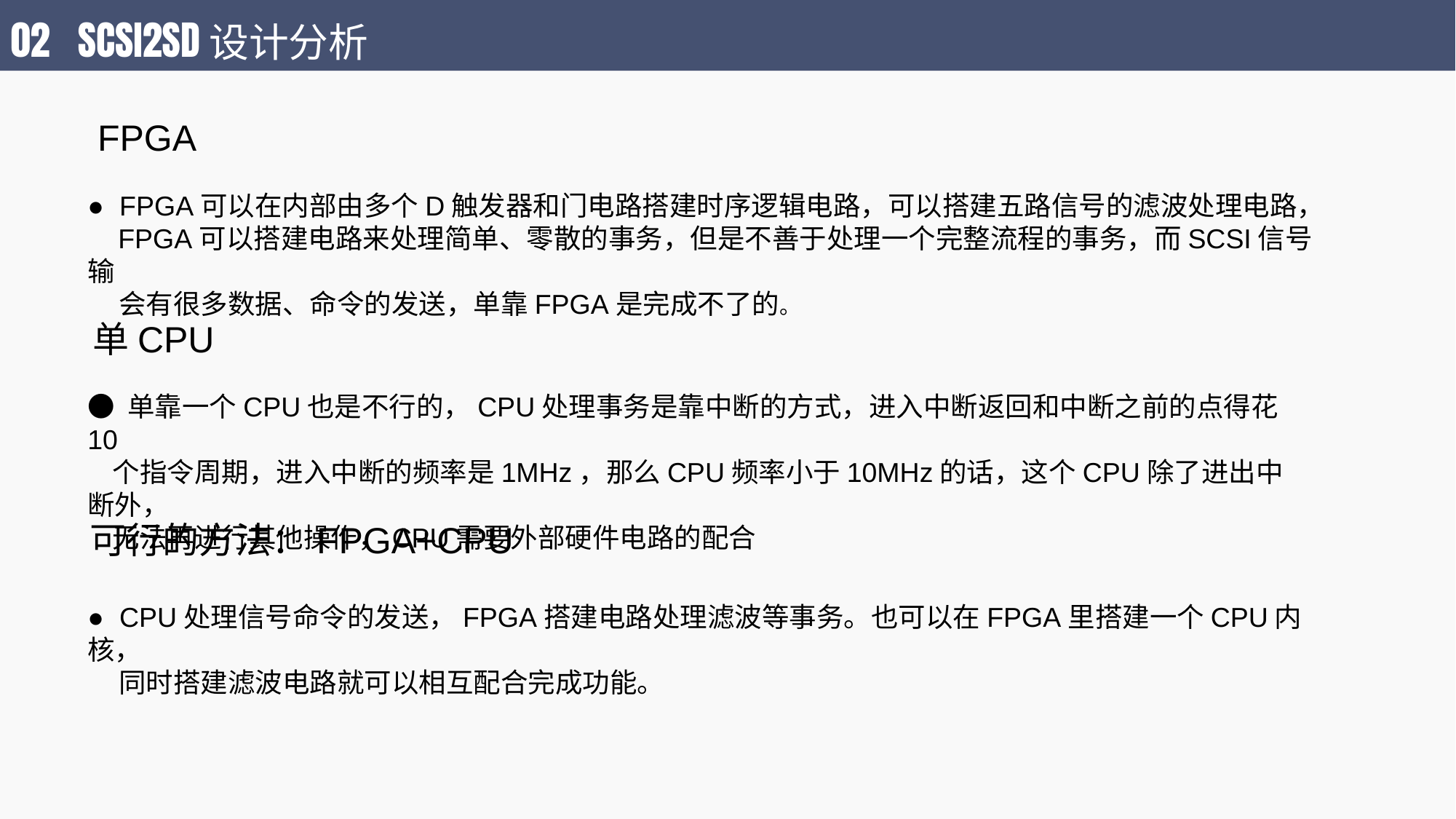

02   SCSI2SD设计分析

FPGA
●  FPGA可以在内部由多个D触发器和门电路搭建时序逻辑电路，可以搭建五路信号的滤波处理电路，
    FPGA可以搭建电路来处理简单、零散的事务，但是不善于处理一个完整流程的事务，而SCSI信号输
    会有很多数据、命令的发送，单靠FPGA是完成不了的。
单CPU
● 单靠一个CPU也是不行的，CPU处理事务是靠中断的方式，进入中断返回和中断之前的点得花10
   个指令周期，进入中断的频率是1MHz，那么CPU频率小于10MHz的话，这个CPU除了进出中断外，
   无法再进行其他操作，CPU需要外部硬件电路的配合
可行的方法：FPGA+CPU
●  CPU处理信号命令的发送，FPGA搭建电路处理滤波等事务。也可以在FPGA里搭建一个CPU内核，
    同时搭建滤波电路就可以相互配合完成功能。